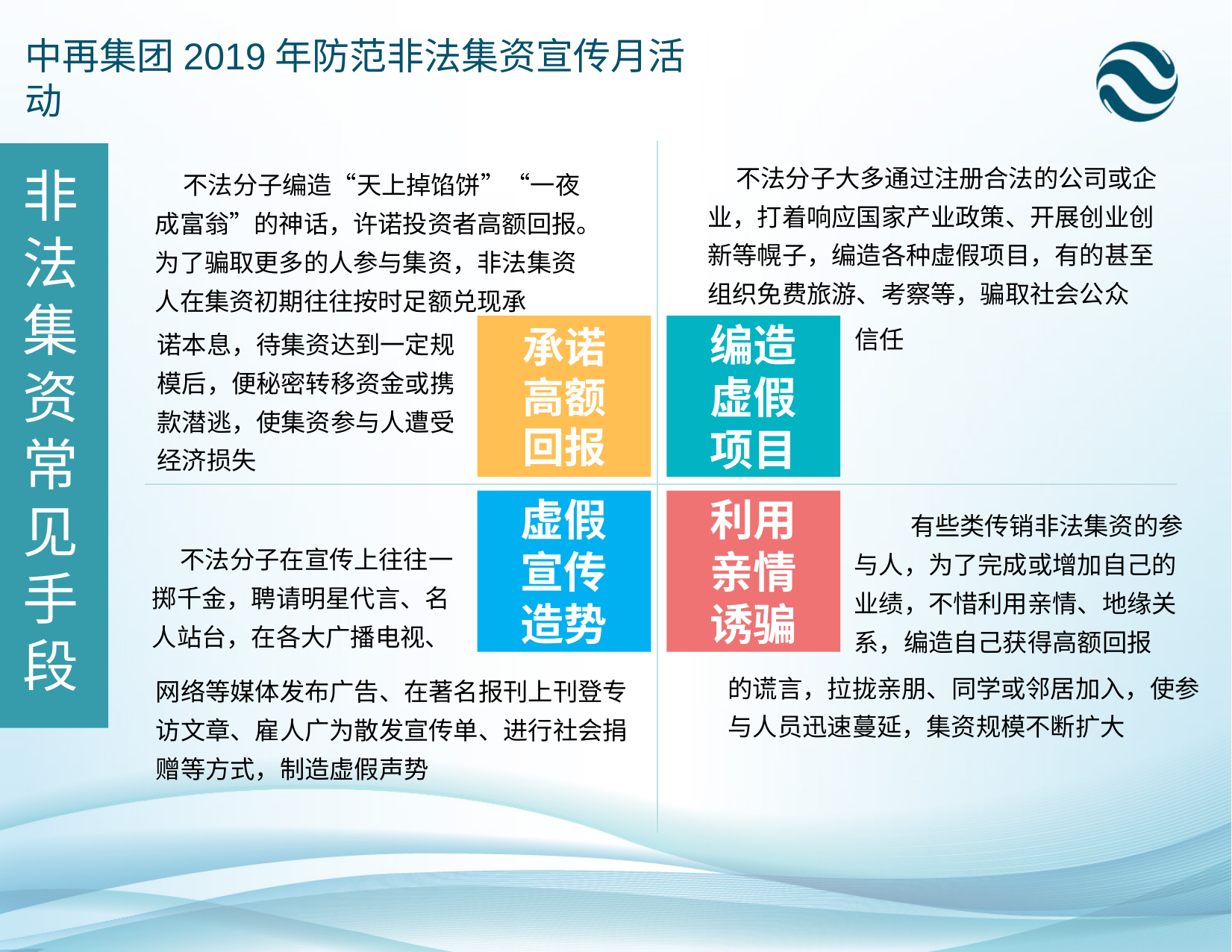

中再集团2019年防范非法集资宣传月活动

    不法分子大多通过注册合法的公司或企业，打着响应国家产业政策、开展创业创新等幌子，编造各种虚假项目，有的甚至组织免费旅游、考察等，骗取社会公众
非法集资常见手段
    不法分子编造“天上掉馅饼”“一夜成富翁”的神话，许诺投资者高额回报。为了骗取更多的人参与集资，非法集资人在集资初期往往按时足额兑现承
信任
诺本息，待集资达到一定规模后，便秘密转移资金或携款潜逃，使集资参与人遭受经济损失
承诺
高额
回报
编造
虚假
项目
虚假
宣传
造势
利用
亲情
诱骗
有些类传销非法集资的参与人，为了完成或增加自己的业绩，不惜利用亲情、地缘关系，编造自己获得高额回报
    不法分子在宣传上往往一掷千金，聘请明星代言、名人站台，在各大广播电视、
的谎言，拉拢亲朋、同学或邻居加入，使参与人员迅速蔓延，集资规模不断扩大
网络等媒体发布广告、在著名报刊上刊登专访文章、雇人广为散发宣传单、进行社会捐赠等方式，制造虚假声势